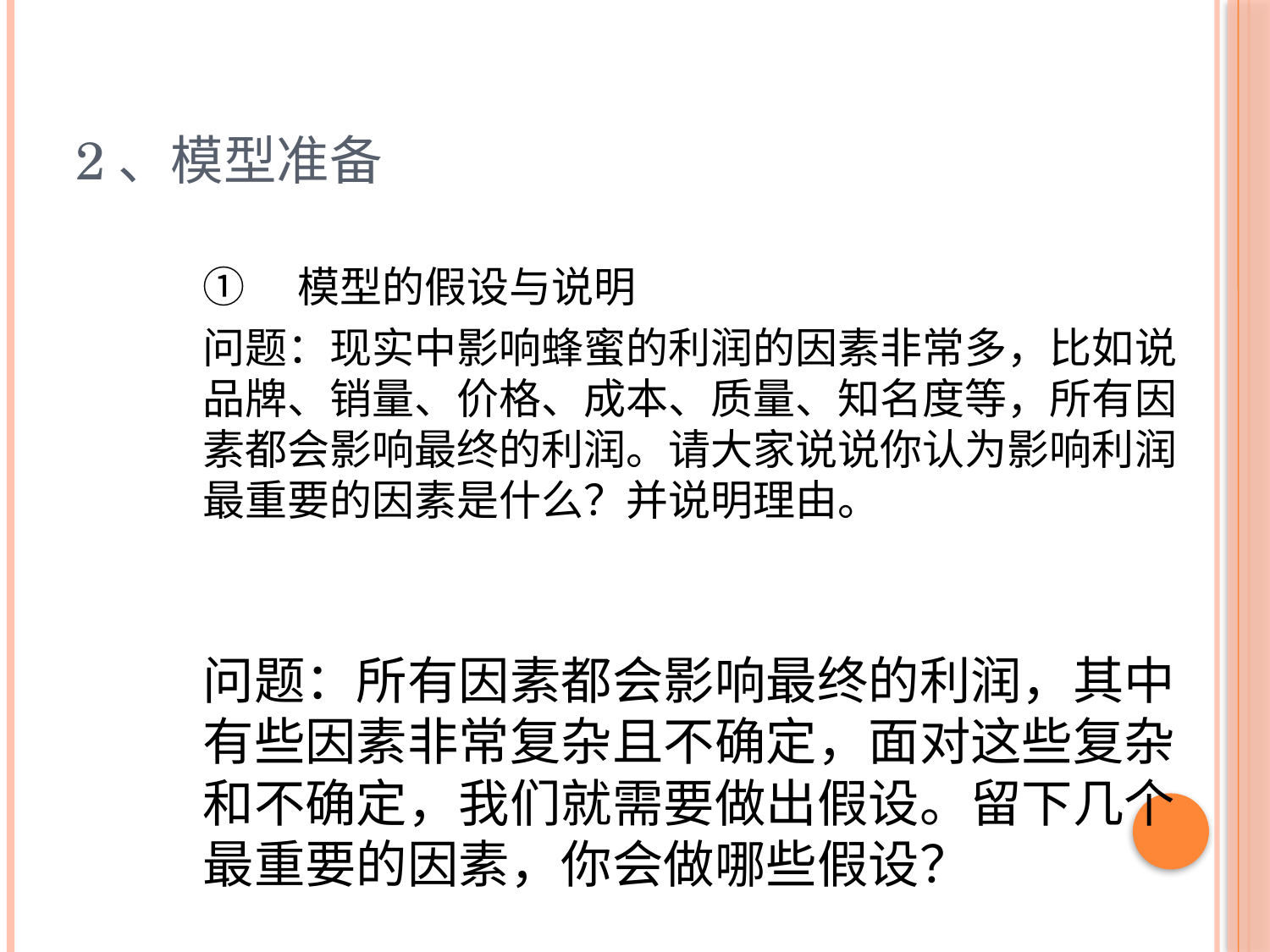

# 2、模型准备
①　模型的假设与说明
问题：现实中影响蜂蜜的利润的因素非常多，比如说品牌、销量、价格、成本、质量、知名度等，所有因素都会影响最终的利润。请大家说说你认为影响利润最重要的因素是什么？并说明理由。
问题：所有因素都会影响最终的利润，其中有些因素非常复杂且不确定，面对这些复杂和不确定，我们就需要做出假设。留下几个最重要的因素，你会做哪些假设？